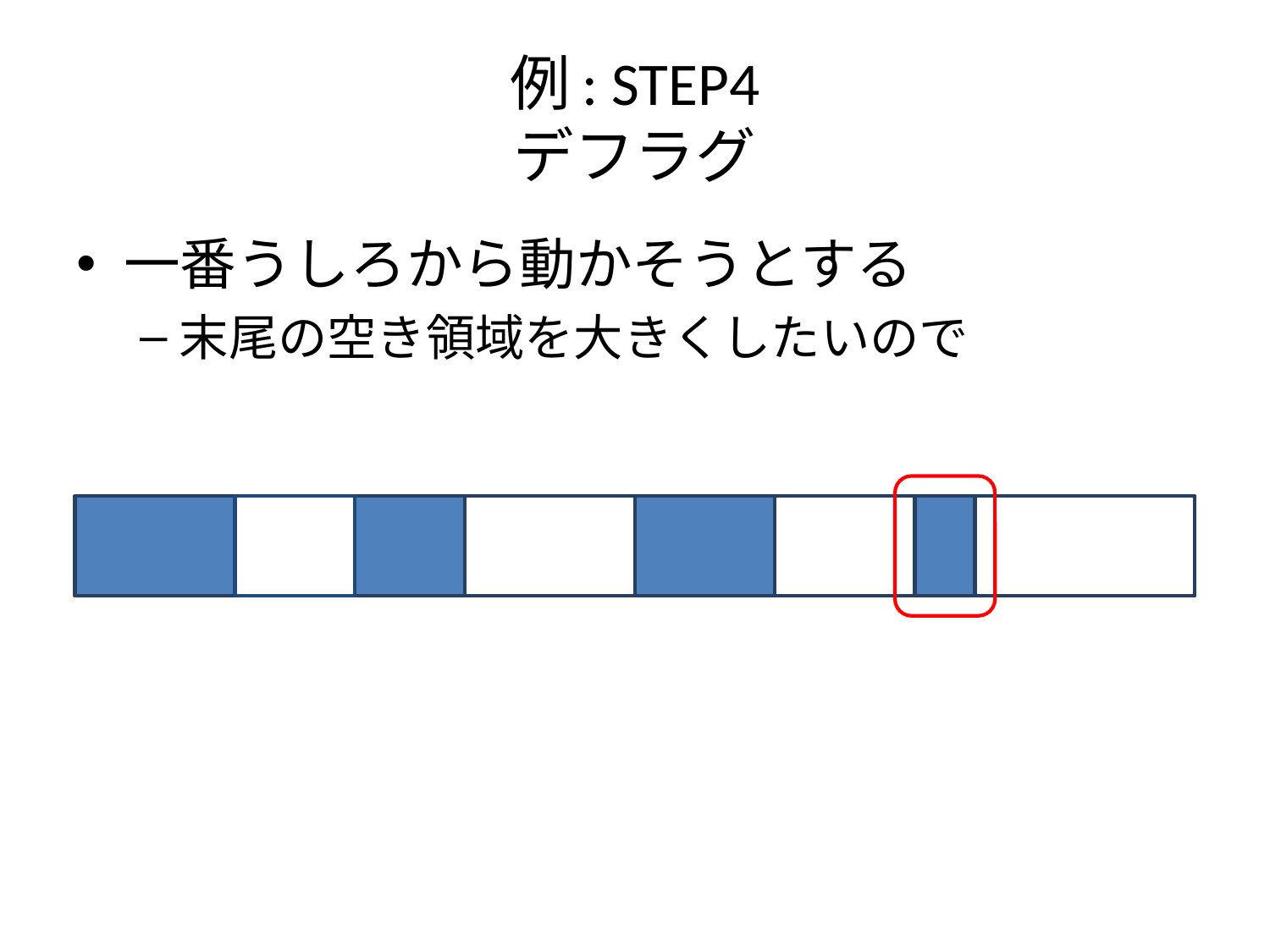

# 例: STEP4 デフラグ
一番うしろから動かそうとする
末尾の空き領域を大きくしたいので